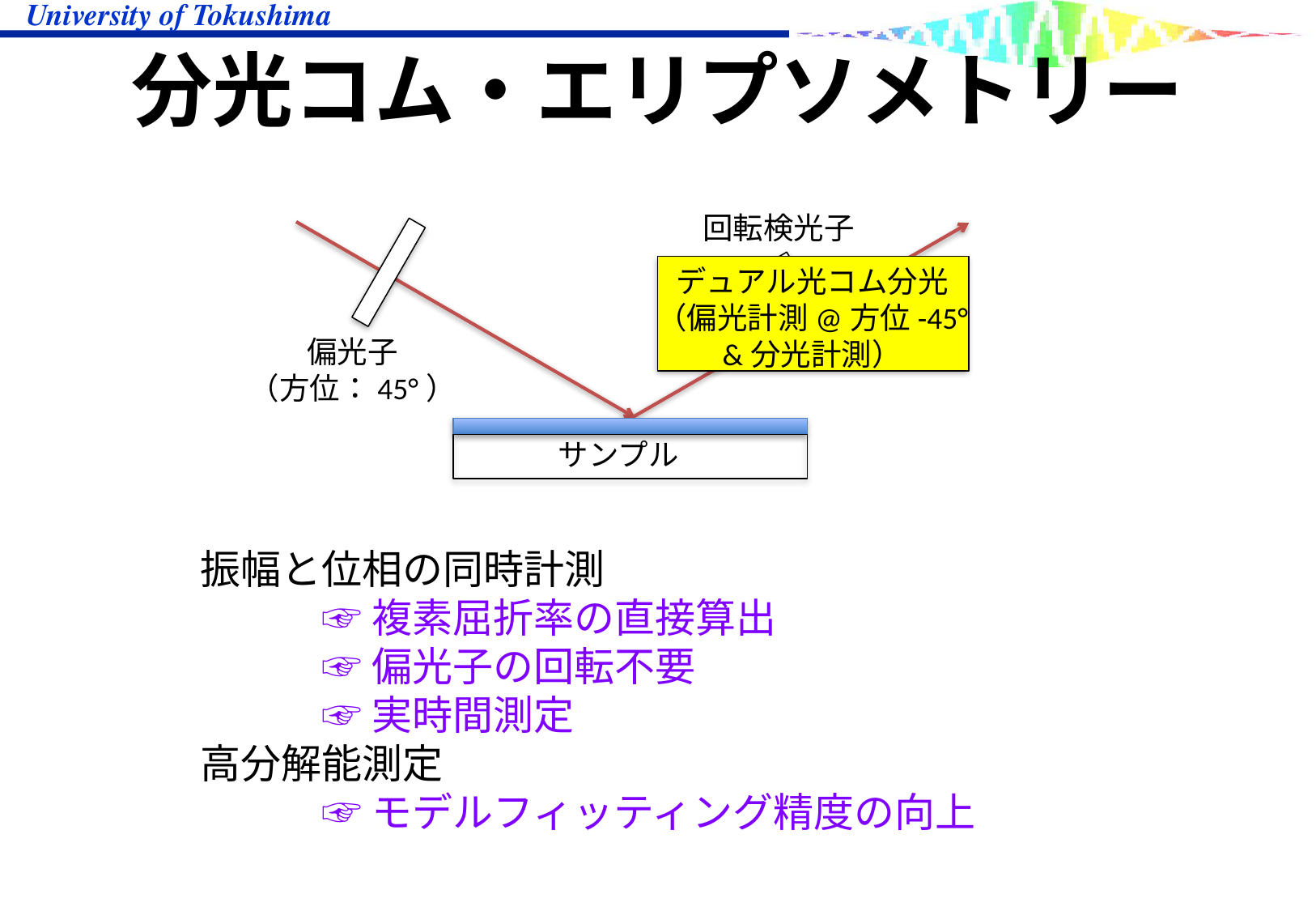

# 分光コム・エリプソメトリー
回転検光子

デュアル光コム分光
（偏光計測@方位-45°
&分光計測）
偏光子
（方位：45°）

サンプル

振幅と位相の同時計測
	☞複素屈折率の直接算出
	☞偏光子の回転不要
	☞実時間測定
高分解能測定
	☞モデルフィッティング精度の向上